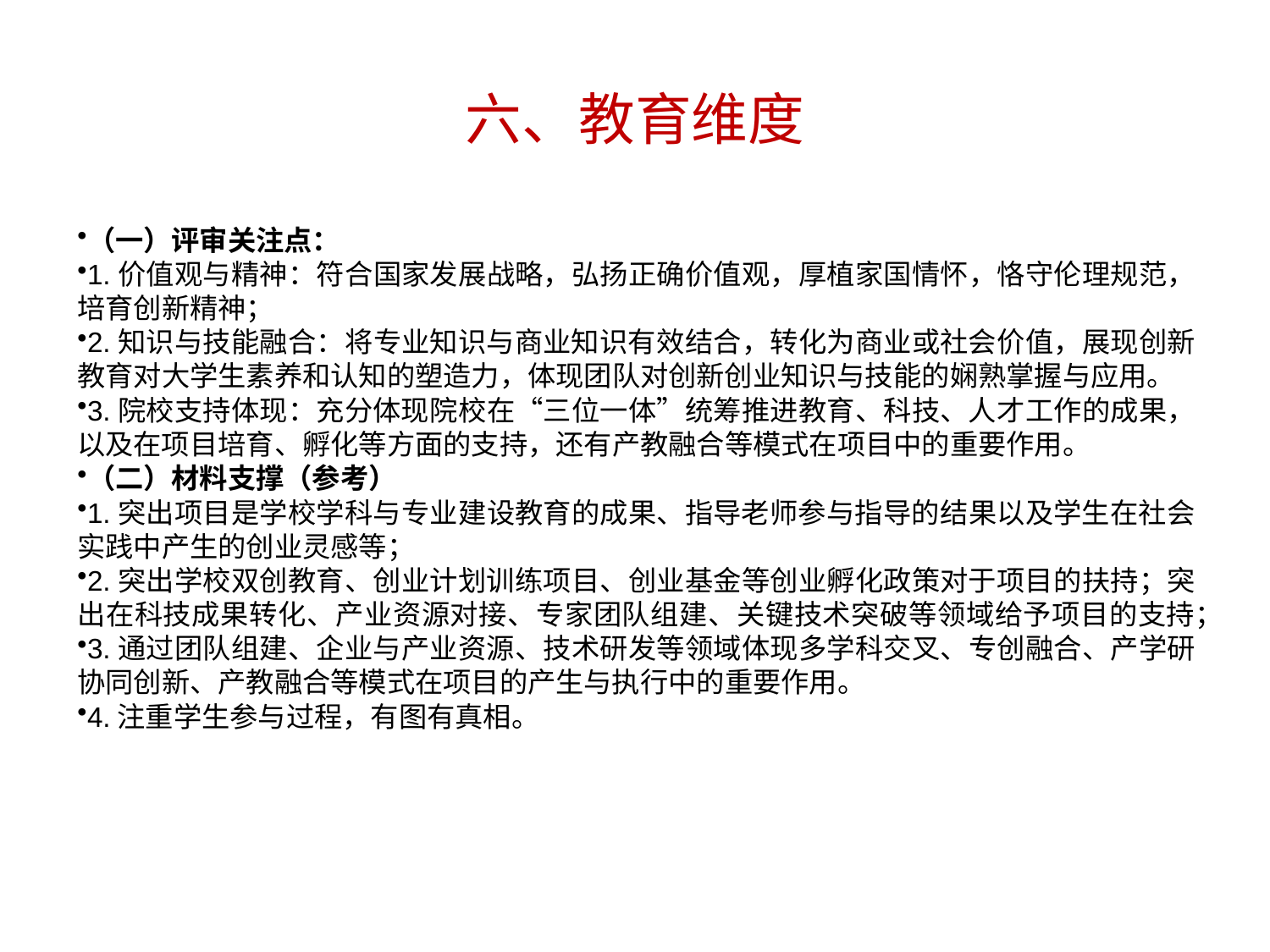

# 六、教育维度
（一）评审关注点：
1.价值观与精神：符合国家发展战略，弘扬正确价值观，厚植家国情怀，恪守伦理规范，培育创新精神；
2.知识与技能融合：将专业知识与商业知识有效结合，转化为商业或社会价值，展现创新教育对大学生素养和认知的塑造力，体现团队对创新创业知识与技能的娴熟掌握与应用。
3.院校支持体现：充分体现院校在“三位一体”统筹推进教育、科技、人才工作的成果，以及在项目培育、孵化等方面的支持，还有产教融合等模式在项目中的重要作用。
（二）材料支撑（参考）
1.突出项目是学校学科与专业建设教育的成果、指导老师参与指导的结果以及学生在社会实践中产生的创业灵感等；
2.突出学校双创教育、创业计划训练项目、创业基金等创业孵化政策对于项目的扶持；突出在科技成果转化、产业资源对接、专家团队组建、关键技术突破等领域给予项目的支持；
3.通过团队组建、企业与产业资源、技术研发等领域体现多学科交叉、专创融合、产学研协同创新、产教融合等模式在项目的产生与执行中的重要作用。
4.注重学生参与过程，有图有真相。